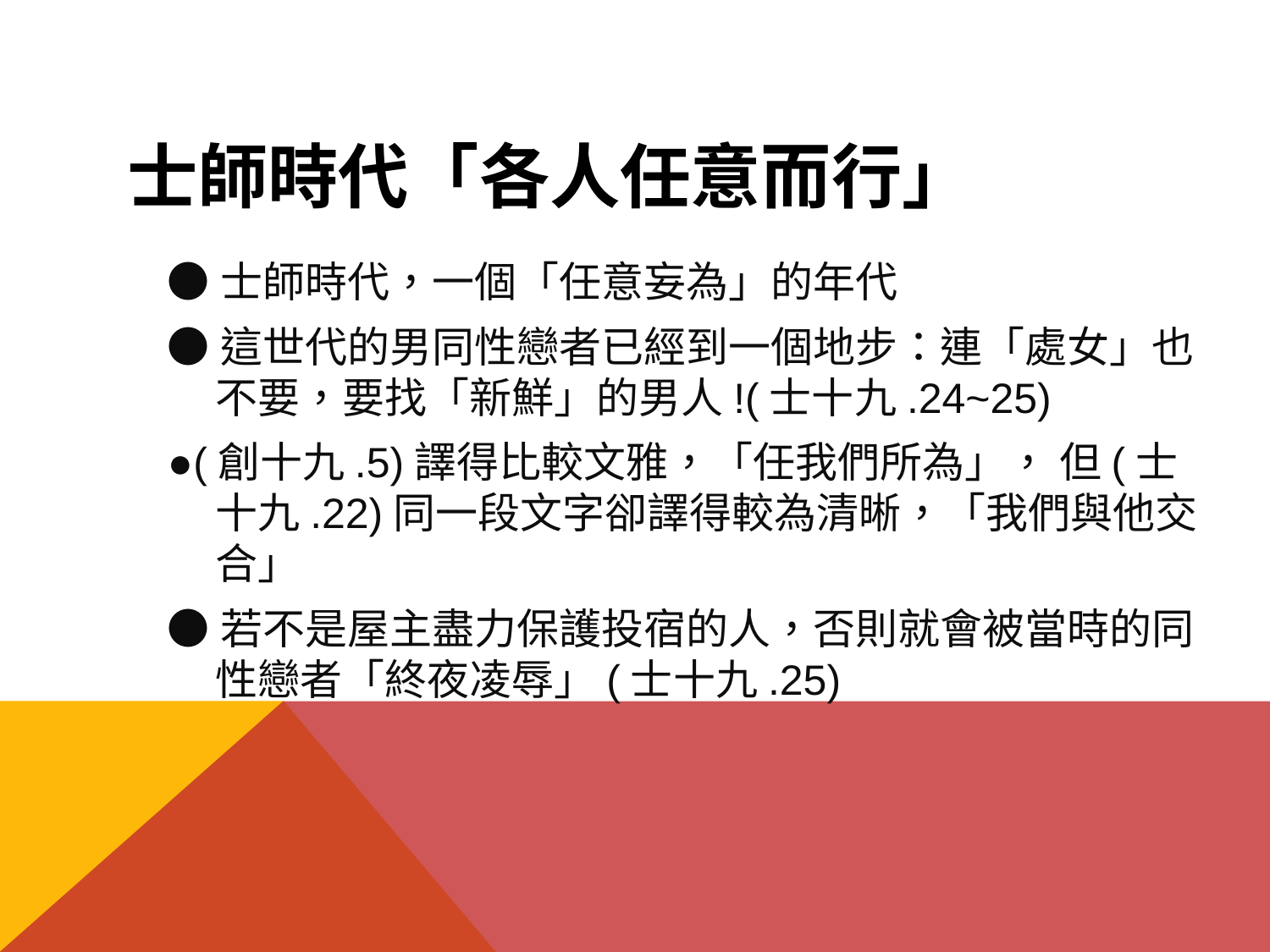

# 士師時代「各人任意而行」
●士師時代，一個「任意妄為」的年代
●這世代的男同性戀者已經到一個地步：連「處女」也不要，要找「新鮮」的男人!(士十九.24~25)
●(創十九.5)譯得比較文雅，「任我們所為」， 但(士十九.22)同一段文字卻譯得較為清晰，「我們與他交合」
●若不是屋主盡力保護投宿的人，否則就會被當時的同性戀者「終夜凌辱」(士十九.25)